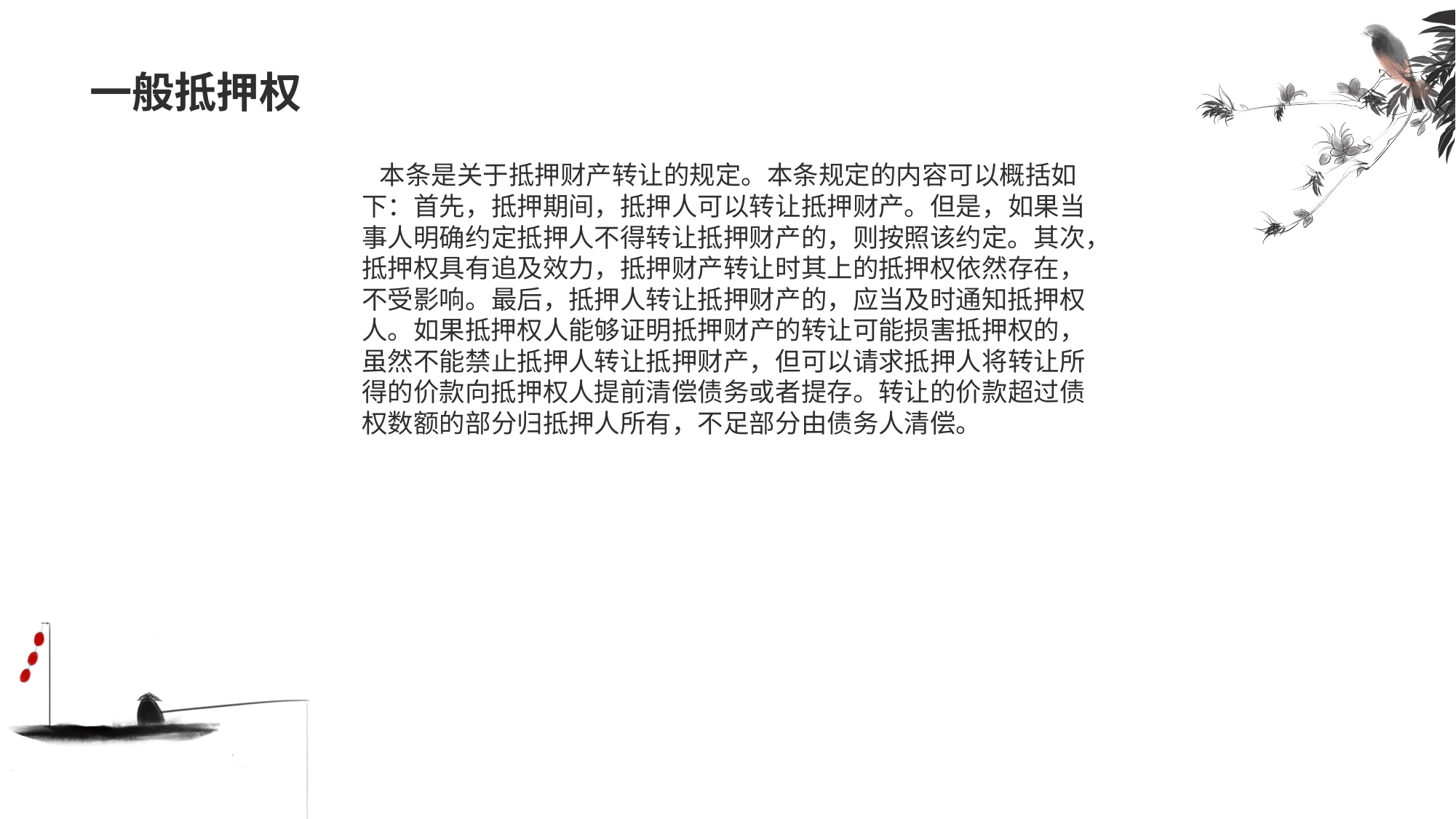

# 一般抵押权

  本条是关于抵押财产转让的规定。本条规定的内容可以概括如下：首先，抵押期间，抵押人可以转让抵押财产。但是，如果当事人明确约定抵押人不得转让抵押财产的，则按照该约定。其次，抵押权具有追及效力，抵押财产转让时其上的抵押权依然存在，不受影响。最后，抵押人转让抵押财产的，应当及时通知抵押权人。如果抵押权人能够证明抵押财产的转让可能损害抵押权的，虽然不能禁止抵押人转让抵押财产，但可以请求抵押人将转让所得的价款向抵押权人提前清偿债务或者提存。转让的价款超过债权数额的部分归抵押人所有，不足部分由债务人清偿。
125